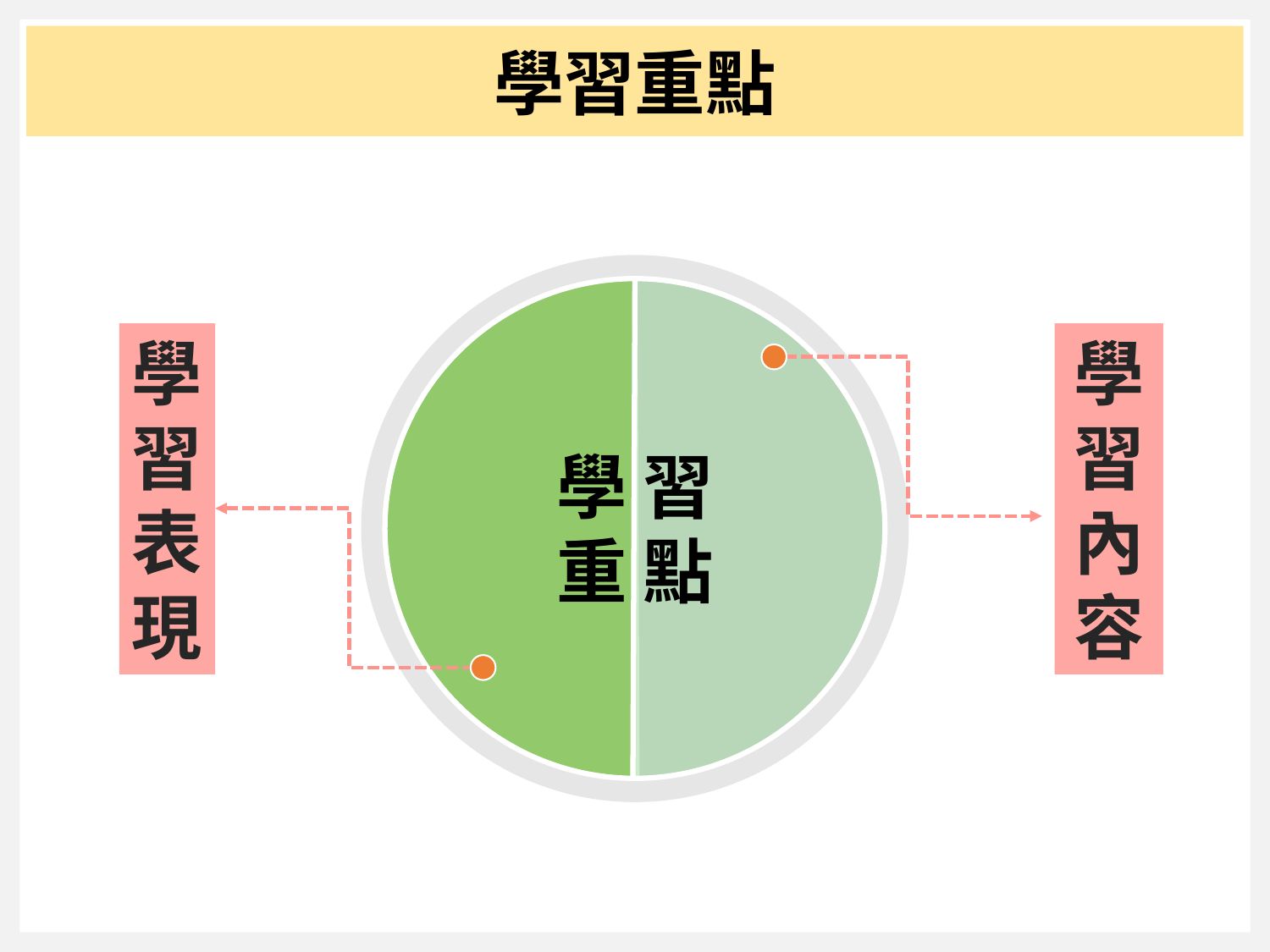

學習重點

學習表現
學習內容

學 習
重 點